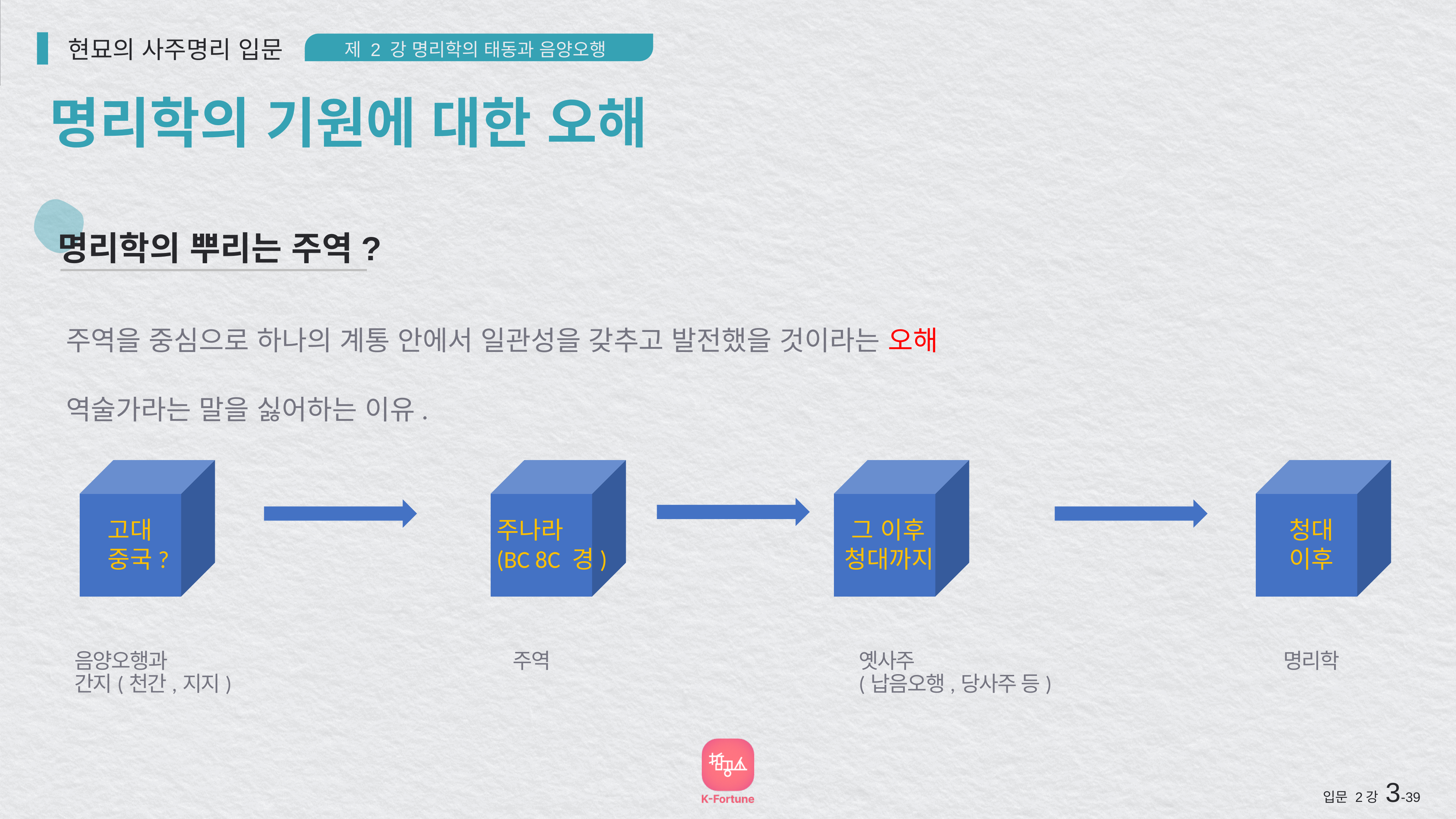

현묘의 사주명리 입문

제 2 강 명리학의 태동과 음양오행
명리학의 기원에 대한 오해

명리학의 뿌리는 주역?
주역을 중심으로 하나의 계통 안에서 일관성을 갖추고 발전했을 것이라는 오해
역술가라는 말을 싫어하는 이유.

고대
중국?
주나라
(BC 8C 경)
  그 이후
 청대까지
청대
이후
음양오행과
간지(천간,지지)
옛사주
(납음오행,당사주 등)
명리학
주역